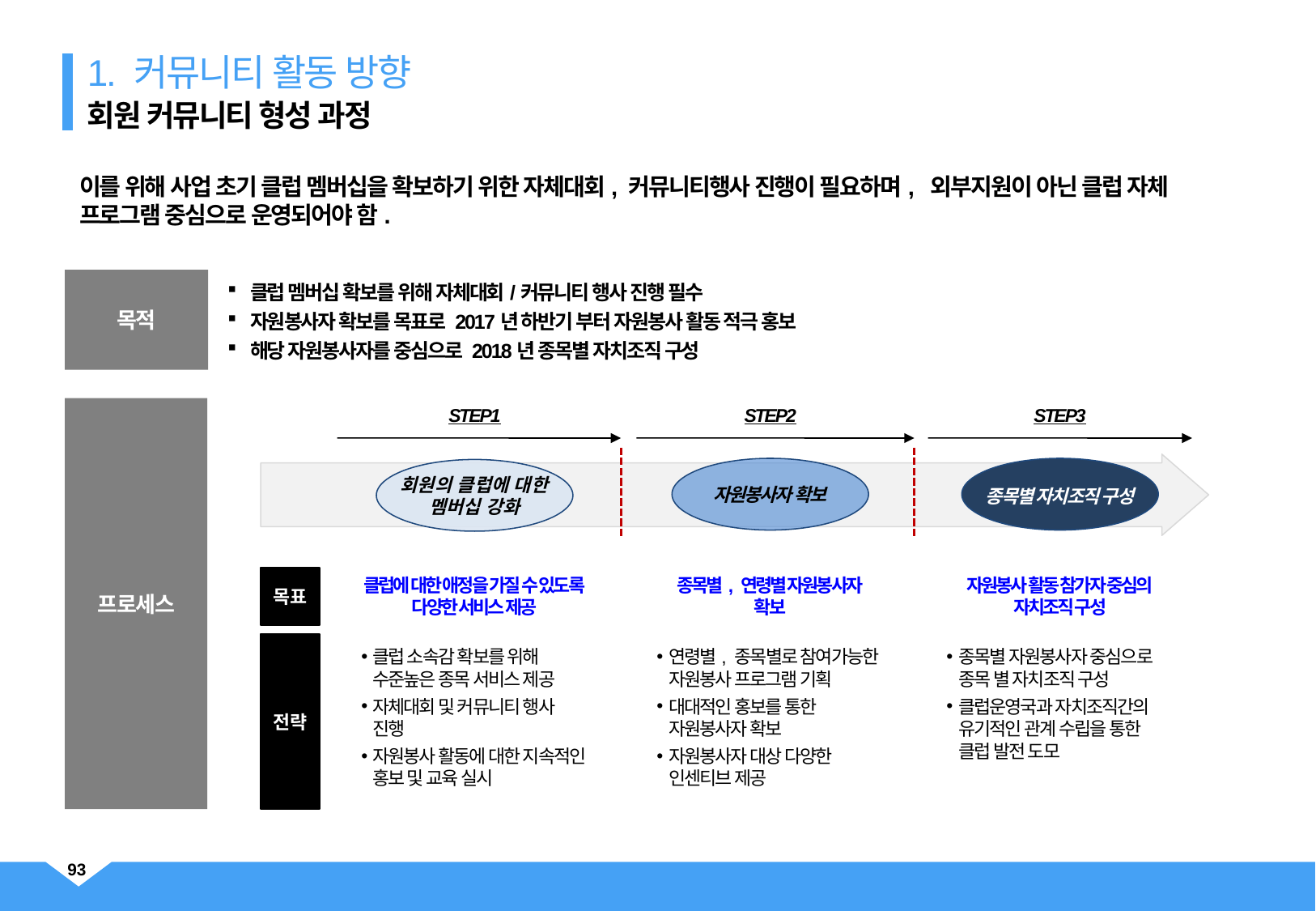

1. 커뮤니티 활동 방향
회원 커뮤니티 형성 과정
이를 위해 사업 초기 클럽 멤버십을 확보하기 위한 자체대회, 커뮤니티행사 진행이 필요하며,  외부지원이 아닌 클럽 자체 프로그램 중심으로 운영되어야 함.
목적
클럽 멤버십 확보를 위해 자체대회/커뮤니티 행사 진행 필수
자원봉사자 확보를 목표로 2017년 하반기 부터 자원봉사 활동 적극 홍보
해당 자원봉사자를 중심으로 2018년 종목별 자치조직 구성
프로세스
STEP1
STEP2
STEP3

자원봉사자 확보
종목별 자치조직 구성
회원의 클럽에 대한
멤버십 강화
클럽에 대한 애정을 가질 수 있도록 다양한 서비스 제공
종목별, 연령별 자원봉사자
확보
목표
자원봉사 활동 참가자 중심의
자치조직 구성
전략
클럽 소속감 확보를 위해 수준높은 종목 서비스 제공
자체대회 및 커뮤니티 행사 진행
자원봉사 활동에 대한 지속적인 홍보 및 교육 실시
연령별, 종목별로 참여가능한 자원봉사 프로그램 기획
대대적인 홍보를 통한 자원봉사자 확보
자원봉사자 대상 다양한 인센티브 제공
종목별 자원봉사자 중심으로 종목 별 자치조직 구성
클럽운영국과 자치조직간의 유기적인 관계 수립을 통한 클럽 발전 도모